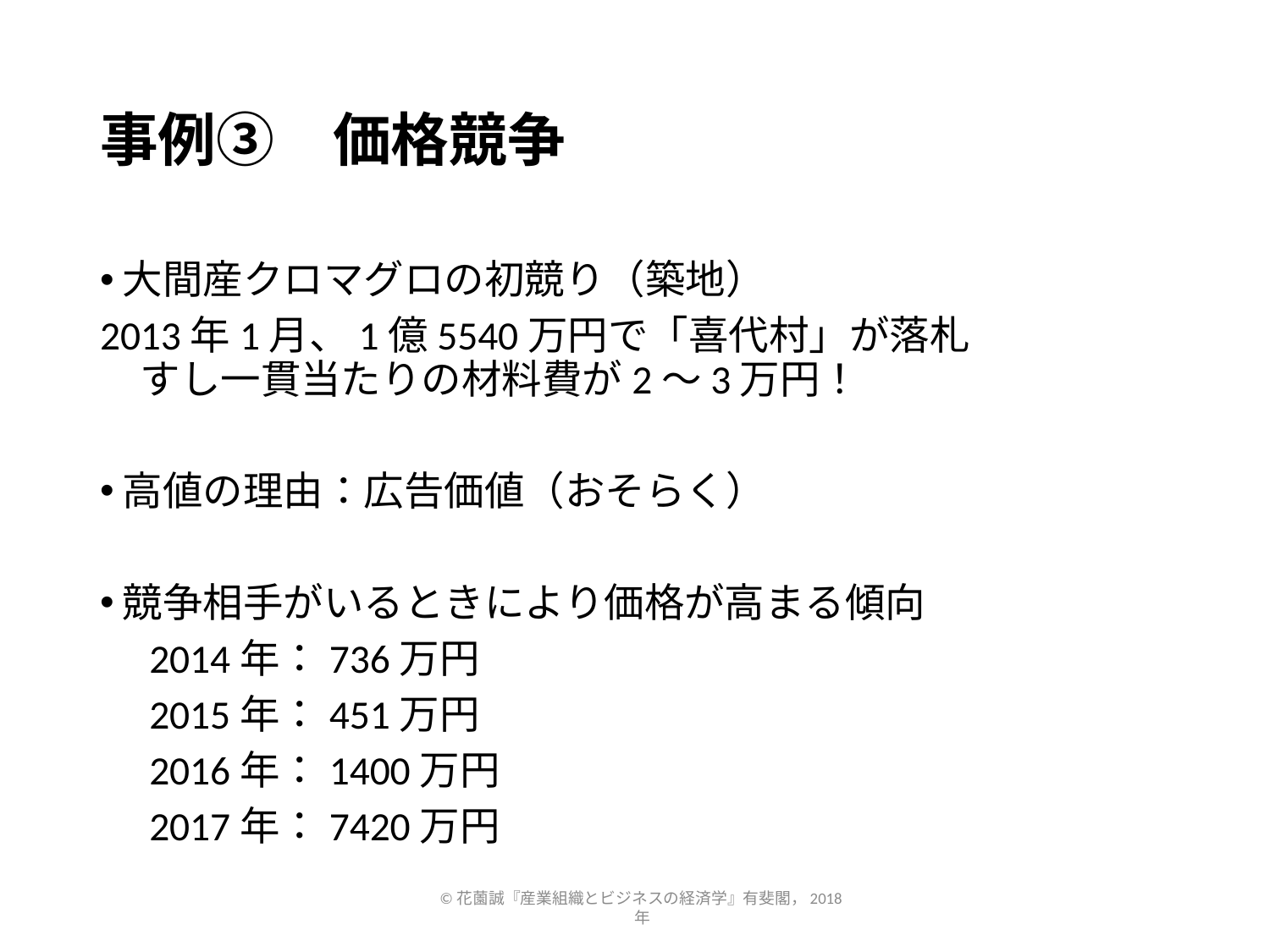

# 事例③　価格競争
大間産クロマグロの初競り（築地）
2013年1月、1億5540万円で「喜代村」が落札　　　　　すし一貫当たりの材料費が2～3万円！

高値の理由：広告価値（おそらく）

競争相手がいるときにより価格が高まる傾向
　2014年：736万円
　2015年：451万円
　2016年：1400万円
　2017年：7420万円
©花薗誠『産業組織とビジネスの経済学』有斐閣，2018年